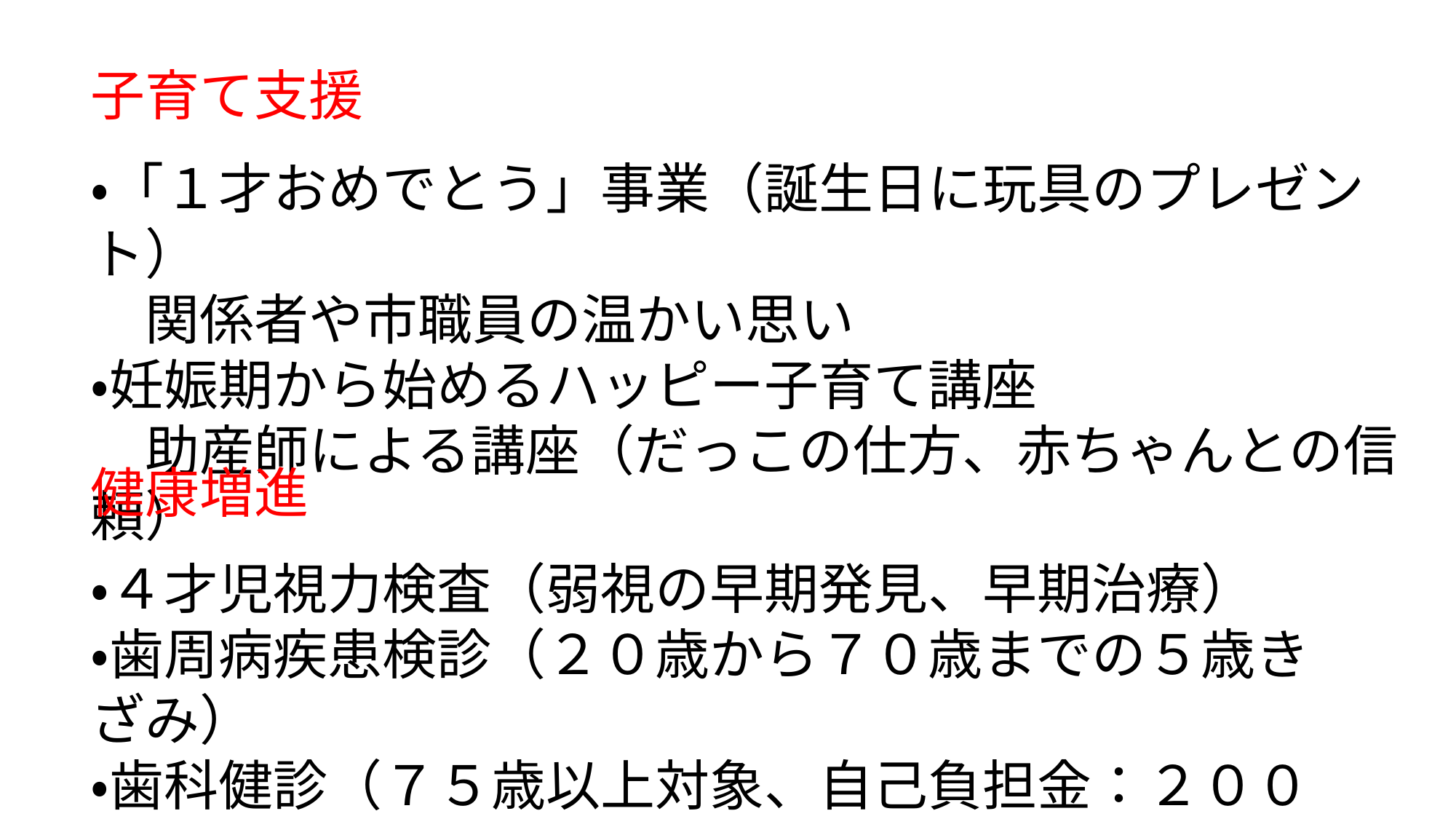

子育て支援
・「１才おめでとう」事業（誕生日に玩具のプレゼント）
　関係者や市職員の温かい思い
・妊娠期から始めるハッピー子育て講座
　助産師による講座（だっこの仕方、赤ちゃんとの信頼）
健康増進
・４才児視力検査（弱視の早期発見、早期治療）
・歯周病疾患検診（２０歳から７０歳までの５歳きざみ）
・歯科健診（７５歳以上対象、自己負担金：２００円）